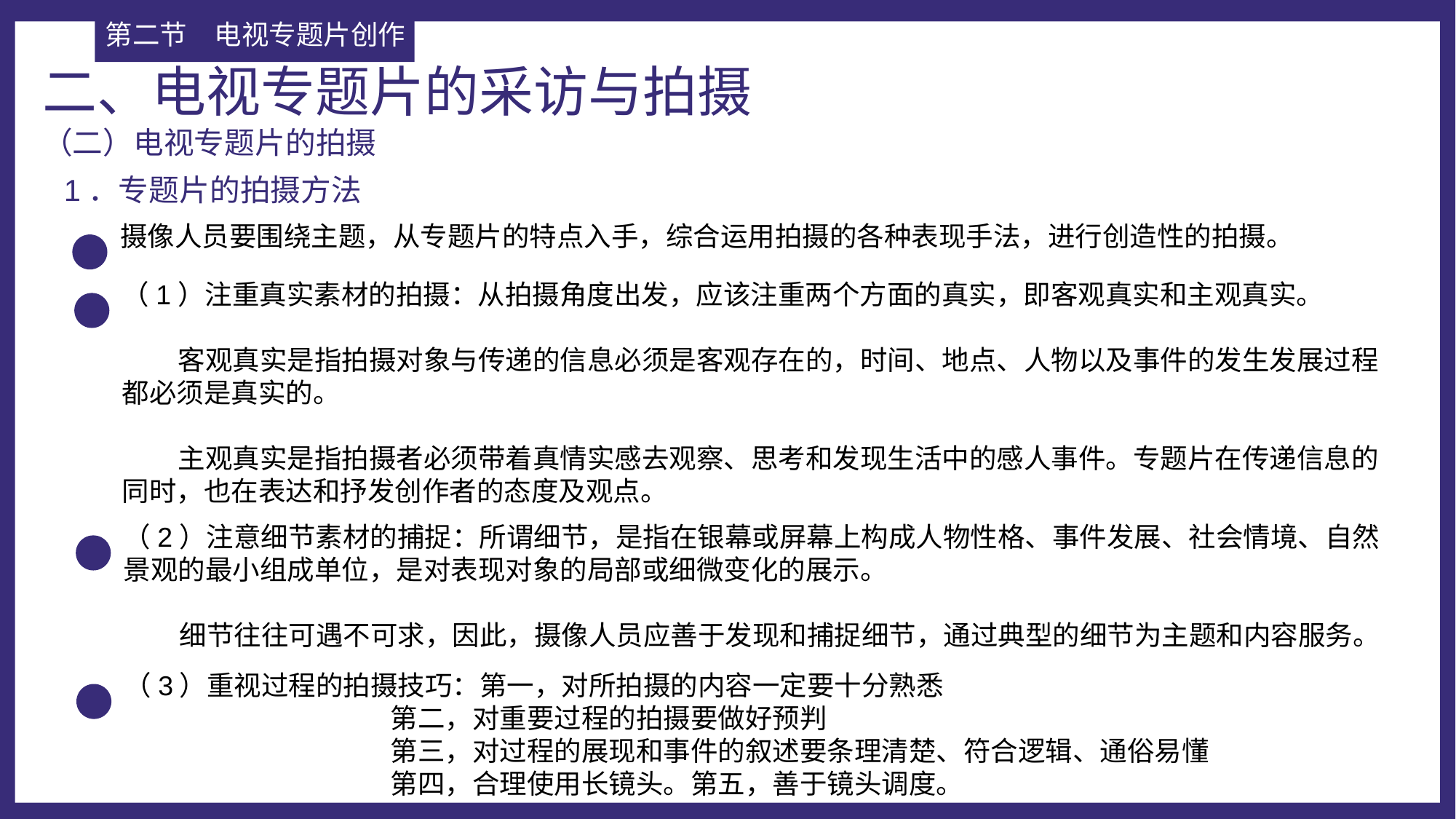

第二节	电视专题片创作
二、电视专题片的采访与拍摄
（二）电视专题片的拍摄
1．专题片的拍摄方法
摄像人员要围绕主题，从专题片的特点入手，综合运用拍摄的各种表现手法，进行创造性的拍摄。

（1）注重真实素材的拍摄：从拍摄角度出发，应该注重两个方面的真实，即客观真实和主观真实。

        客观真实是指拍摄对象与传递的信息必须是客观存在的，时间、地点、人物以及事件的发生发展过程都必须是真实的。

        主观真实是指拍摄者必须带着真情实感去观察、思考和发现生活中的感人事件。专题片在传递信息的同时，也在表达和抒发创作者的态度及观点。

（2）注意细节素材的捕捉：所谓细节，是指在银幕或屏幕上构成人物性格、事件发展、社会情境、自然景观的最小组成单位，是对表现对象的局部或细微变化的展示。

        细节往往可遇不可求，因此，摄像人员应善于发现和捕捉细节，通过典型的细节为主题和内容服务。

（3）重视过程的拍摄技巧：第一，对所拍摄的内容一定要十分熟悉
                                          第二，对重要过程的拍摄要做好预判
                                          第三，对过程的展现和事件的叙述要条理清楚、符合逻辑、通俗易懂
                                          第四，合理使用长镜头。第五，善于镜头调度。